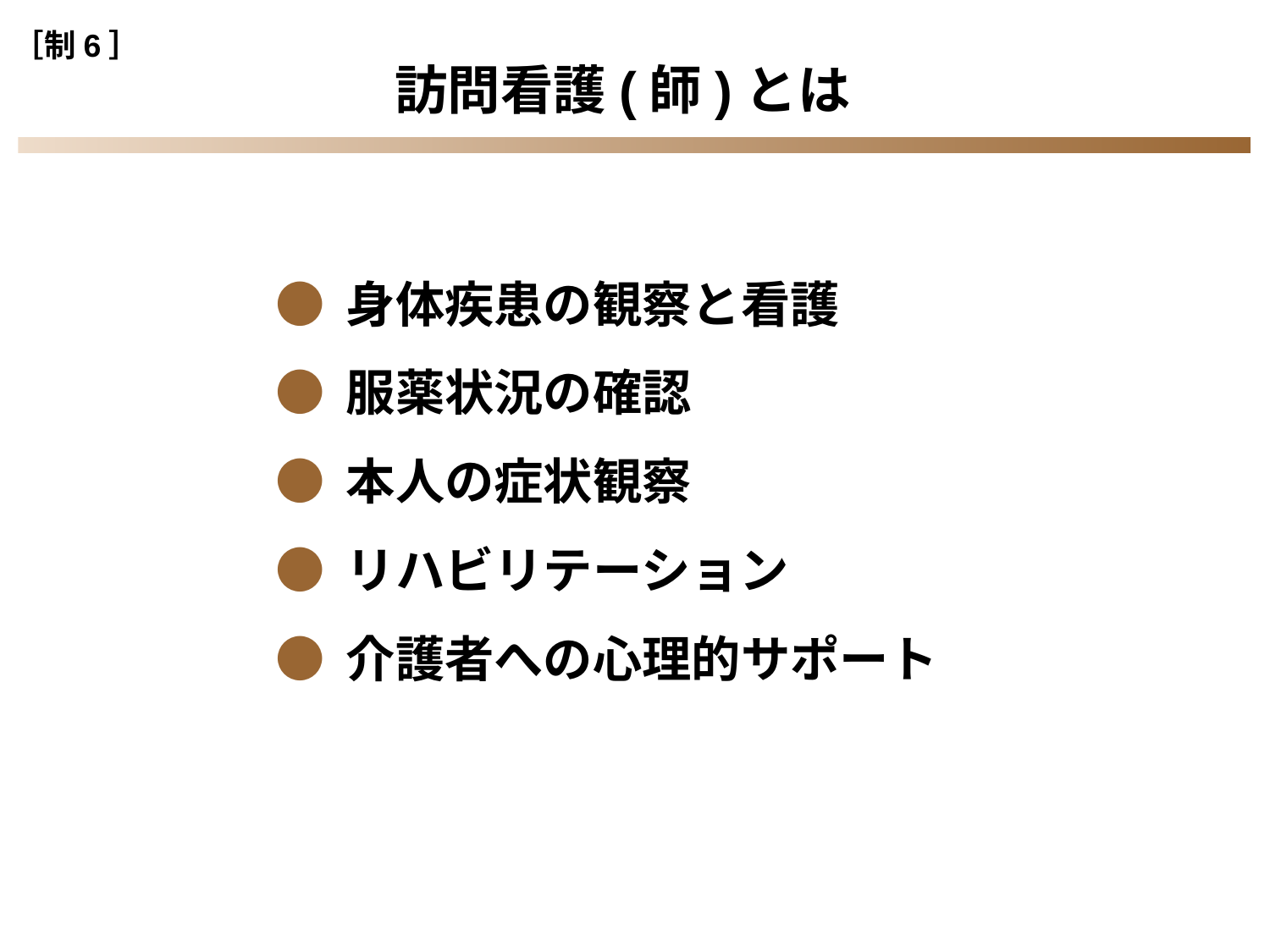

［制6］
訪問看護(師)とは

● 身体疾患の観察と看護
● 服薬状況の確認
● 本人の症状観察
● リハビリテーション
● 介護者への心理的サポート